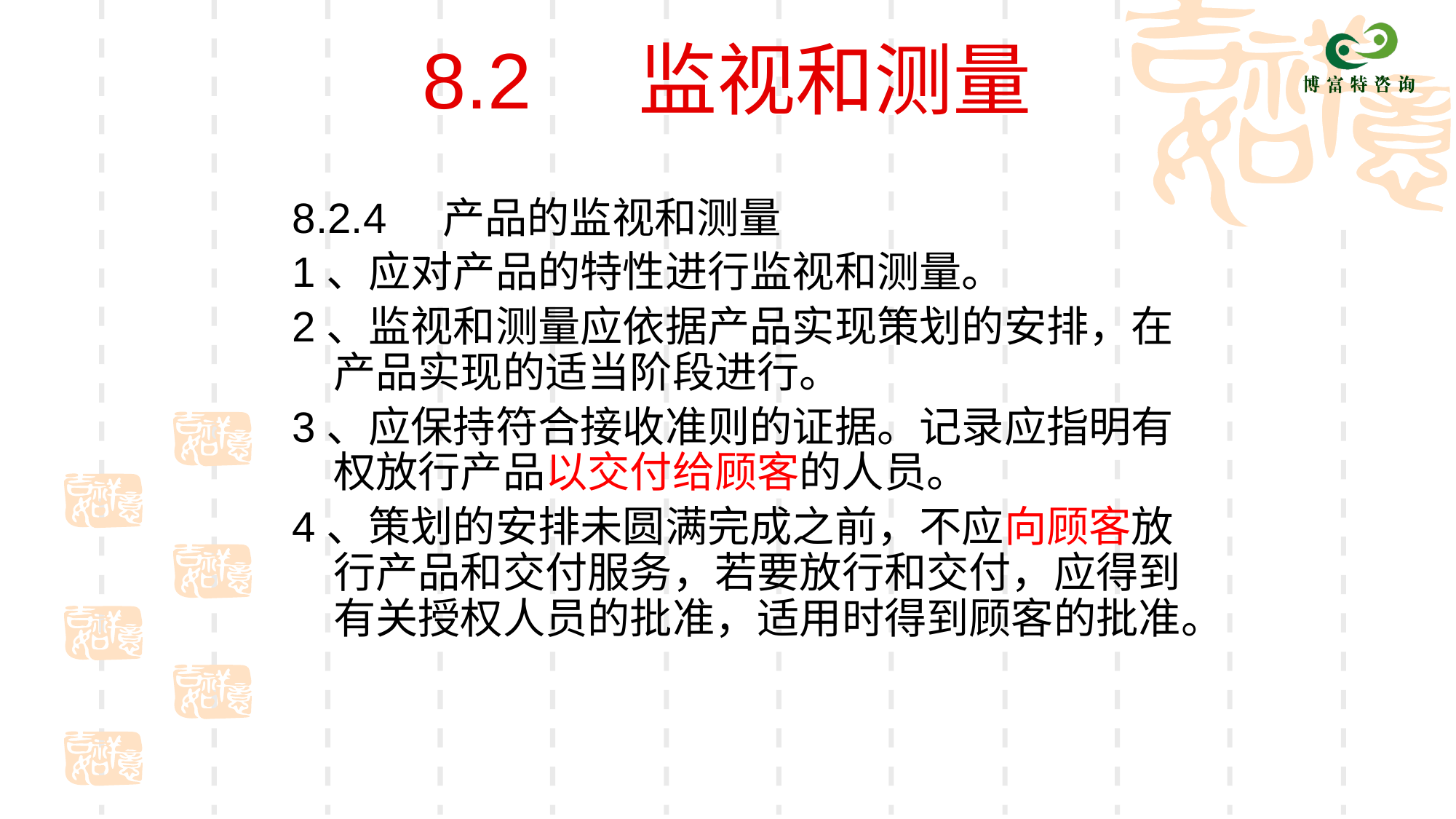

# 8.2    监视和测量
8.2.4	产品的监视和测量
1、应对产品的特性进行监视和测量。
2、监视和测量应依据产品实现策划的安排，在产品实现的适当阶段进行。
3、应保持符合接收准则的证据。记录应指明有权放行产品以交付给顾客的人员。
4、策划的安排未圆满完成之前，不应向顾客放行产品和交付服务，若要放行和交付，应得到有关授权人员的批准，适用时得到顾客的批准。